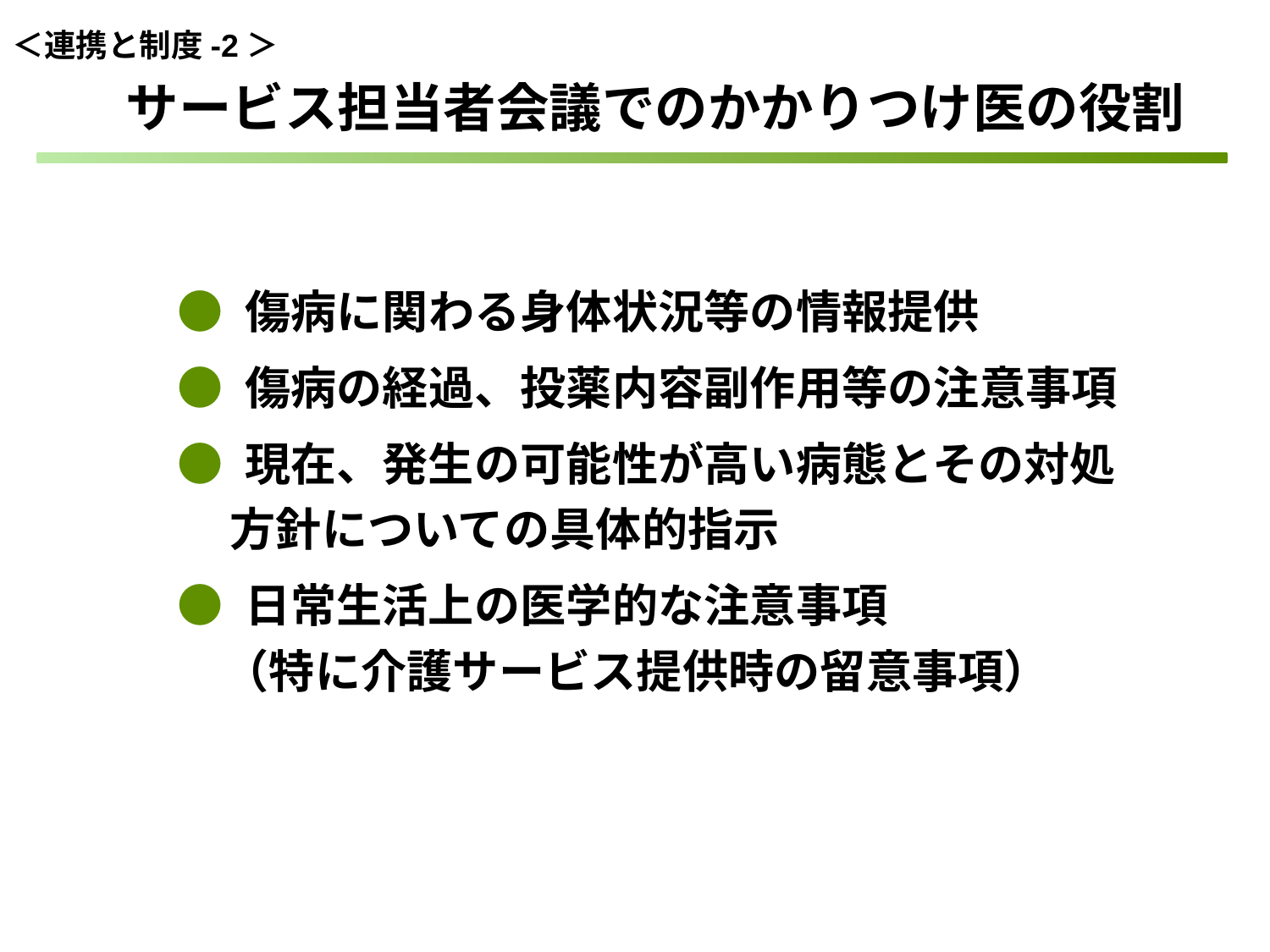

＜連携と制度-2＞
サービス担当者会議でのかかりつけ医の役割

● 傷病に関わる身体状況等の情報提供
● 傷病の経過、投薬内容副作用等の注意事項
● 現在、発生の可能性が高い病態とその対処
    方針についての具体的指示
● 日常生活上の医学的な注意事項
　（特に介護サービス提供時の留意事項）